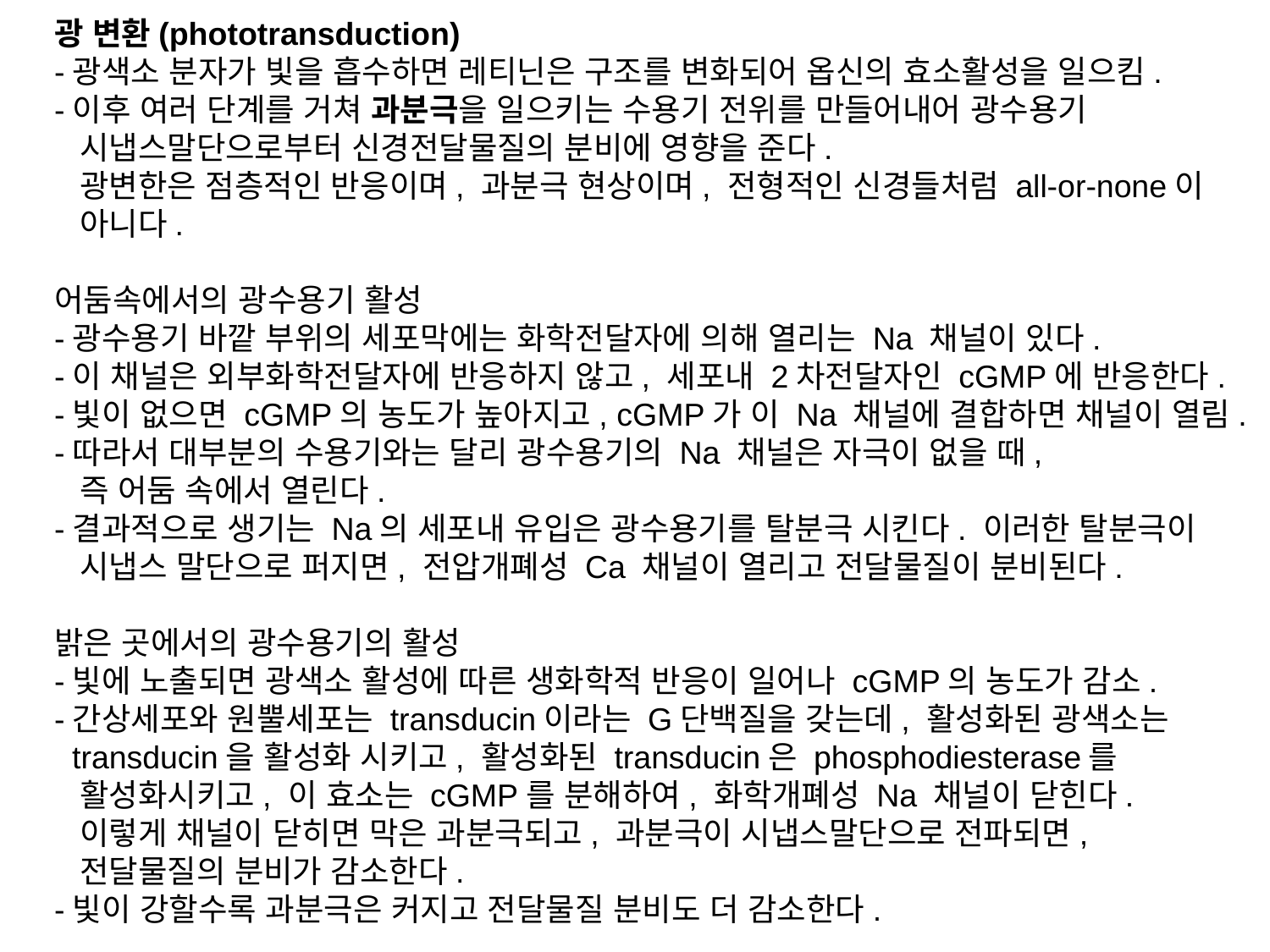

광 변환(phototransduction)
-광색소 분자가 빛을 흡수하면 레티닌은 구조를 변화되어 옵신의 효소활성을 일으킴.
-이후 여러 단계를 거쳐 과분극을 일으키는 수용기 전위를 만들어내어 광수용기
  시냅스말단으로부터 신경전달물질의 분비에 영향을 준다.
  광변한은 점층적인 반응이며, 과분극 현상이며, 전형적인 신경들처럼 all-or-none이
  아니다.

어둠속에서의 광수용기 활성
-광수용기 바깥 부위의 세포막에는 화학전달자에 의해 열리는 Na 채널이 있다.
-이 채널은 외부화학전달자에 반응하지 않고, 세포내 2차전달자인 cGMP에 반응한다.
-빛이 없으면 cGMP의 농도가 높아지고, cGMP가 이 Na 채널에 결합하면 채널이 열림.
-따라서 대부분의 수용기와는 달리 광수용기의 Na 채널은 자극이 없을 때,
  즉 어둠 속에서 열린다.
-결과적으로 생기는 Na의 세포내 유입은 광수용기를 탈분극 시킨다. 이러한 탈분극이
  시냅스 말단으로 퍼지면, 전압개폐성 Ca 채널이 열리고 전달물질이 분비된다.

밝은 곳에서의 광수용기의 활성
-빛에 노출되면 광색소 활성에 따른 생화학적 반응이 일어나 cGMP의 농도가 감소.
-간상세포와 원뿔세포는 transducin이라는 G단백질을 갖는데, 활성화된 광색소는
  transducin을 활성화 시키고, 활성화된 transducin은 phosphodiesterase를
  활성화시키고, 이 효소는 cGMP를 분해하여, 화학개폐성 Na 채널이 닫힌다.
  이렇게 채널이 닫히면 막은 과분극되고, 과분극이 시냅스말단으로 전파되면,
  전달물질의 분비가 감소한다.
-빛이 강할수록 과분극은 커지고 전달물질 분비도 더 감소한다.